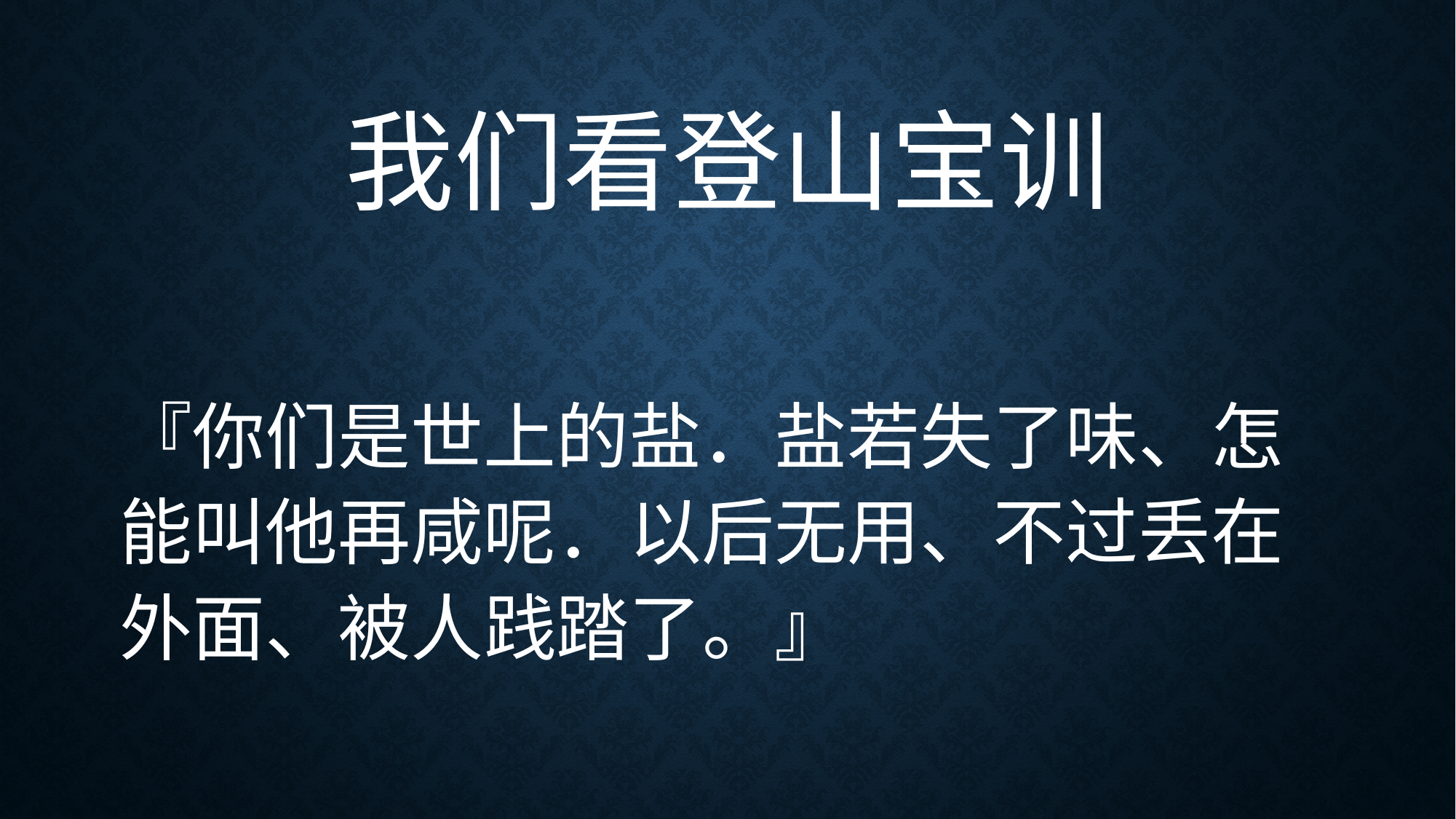

# 我们看登山宝训
『你们是世上的盐．盐若失了味、怎能叫他再咸呢．以后无用、不过丢在外面、被人践踏了。』